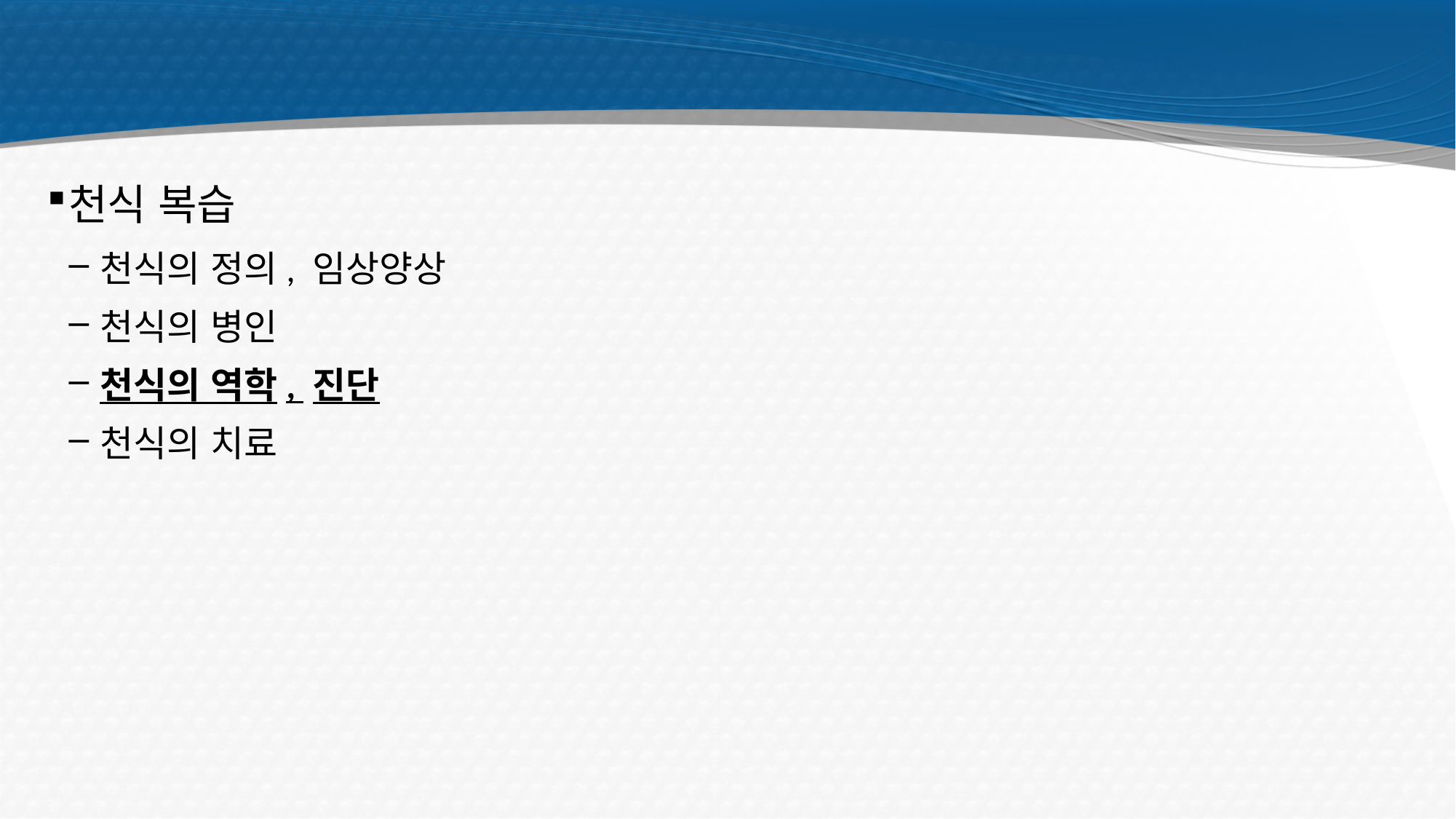

#
천식 복습
천식의 정의, 임상양상
천식의 병인
천식의 역학, 진단
천식의 치료